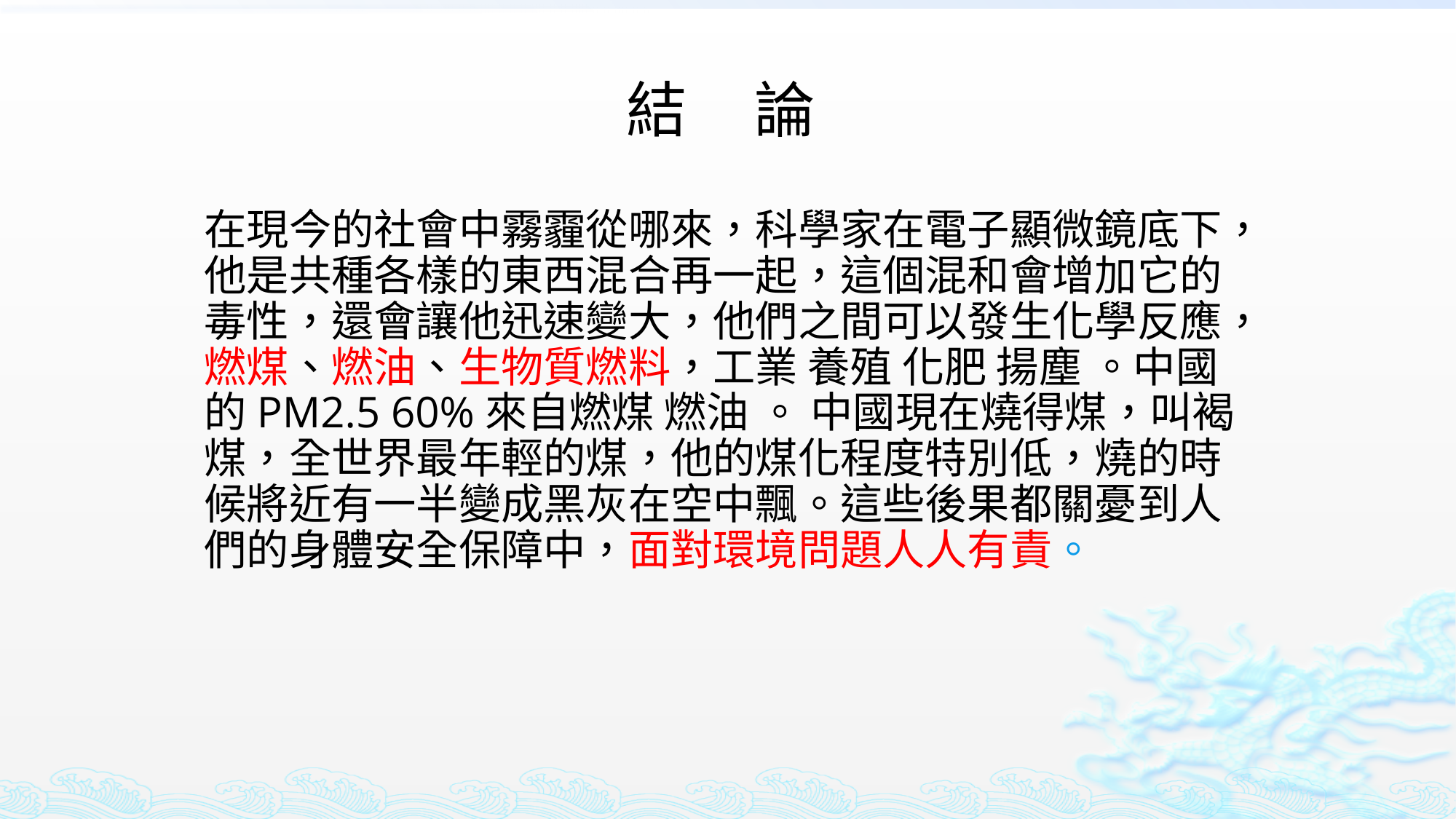

結    論
在現今的社會中霧霾從哪來，科學家在電子顯微鏡底下，他是共種各樣的東西混合再一起，這個混和會增加它的毒性，還會讓他迅速變大，他們之間可以發生化學反應，燃煤、燃油、生物質燃料，工業 養殖 化肥 揚塵 。中國的PM2.5 60%來自燃煤 燃油 。 中國現在燒得煤，叫褐煤，全世界最年輕的煤，他的煤化程度特別低，燒的時候將近有一半變成黑灰在空中飄。這些後果都關憂到人們的身體安全保障中，面對環境問題人人有責。